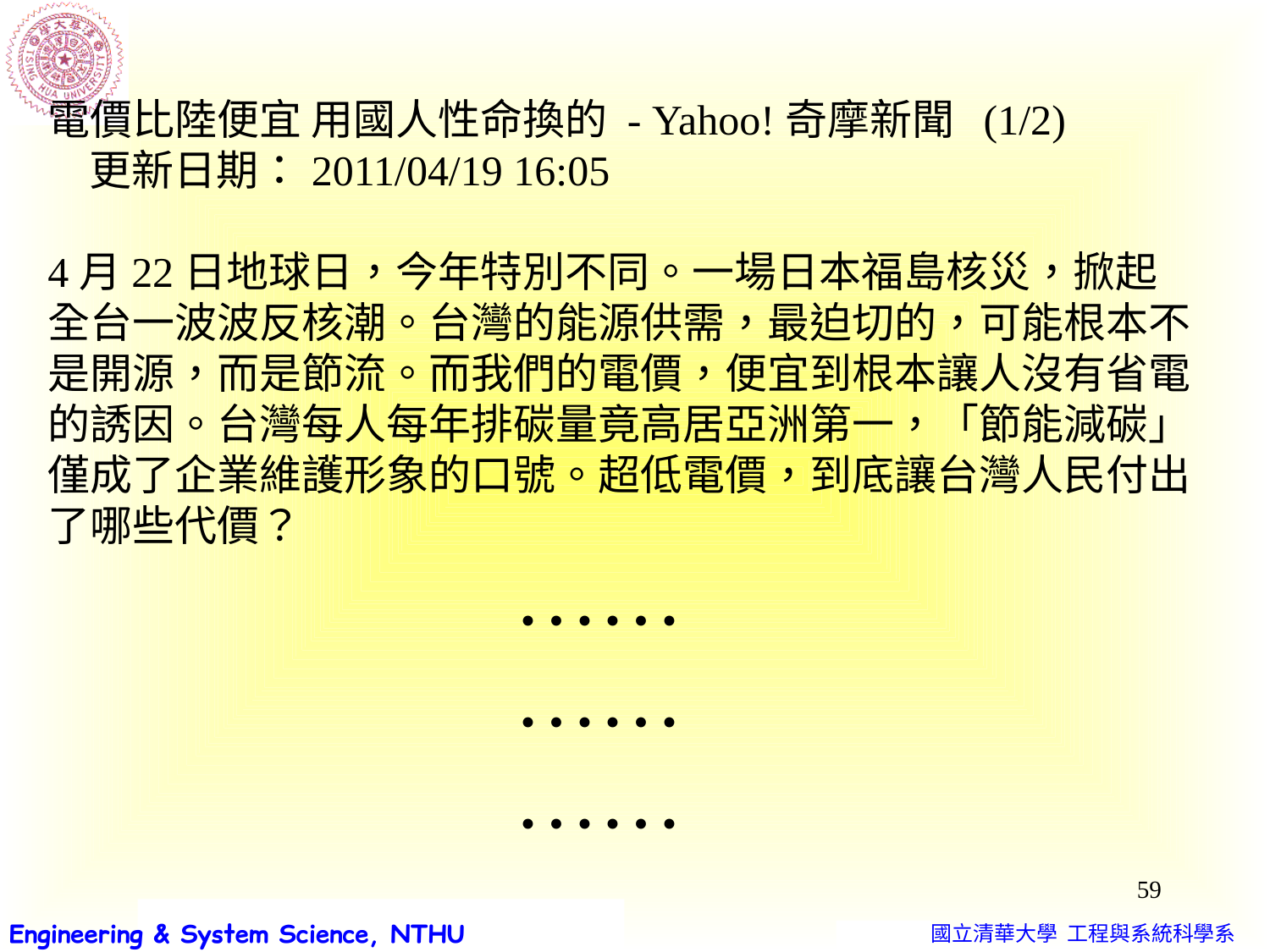

電價比陸便宜 用國人性命換的 - Yahoo!奇摩新聞  (1/2)
   更新日期：2011/04/19 16:05
4月22日地球日，今年特別不同。一場日本福島核災，掀起全台一波波反核潮。台灣的能源供需，最迫切的，可能根本不是開源，而是節流。而我們的電價，便宜到根本讓人沒有省電的誘因。台灣每人每年排碳量竟高居亞洲第一，「節能減碳」僅成了企業維護形象的口號。超低電價，到底讓台灣人民付出了哪些代價？
……
……
……
59